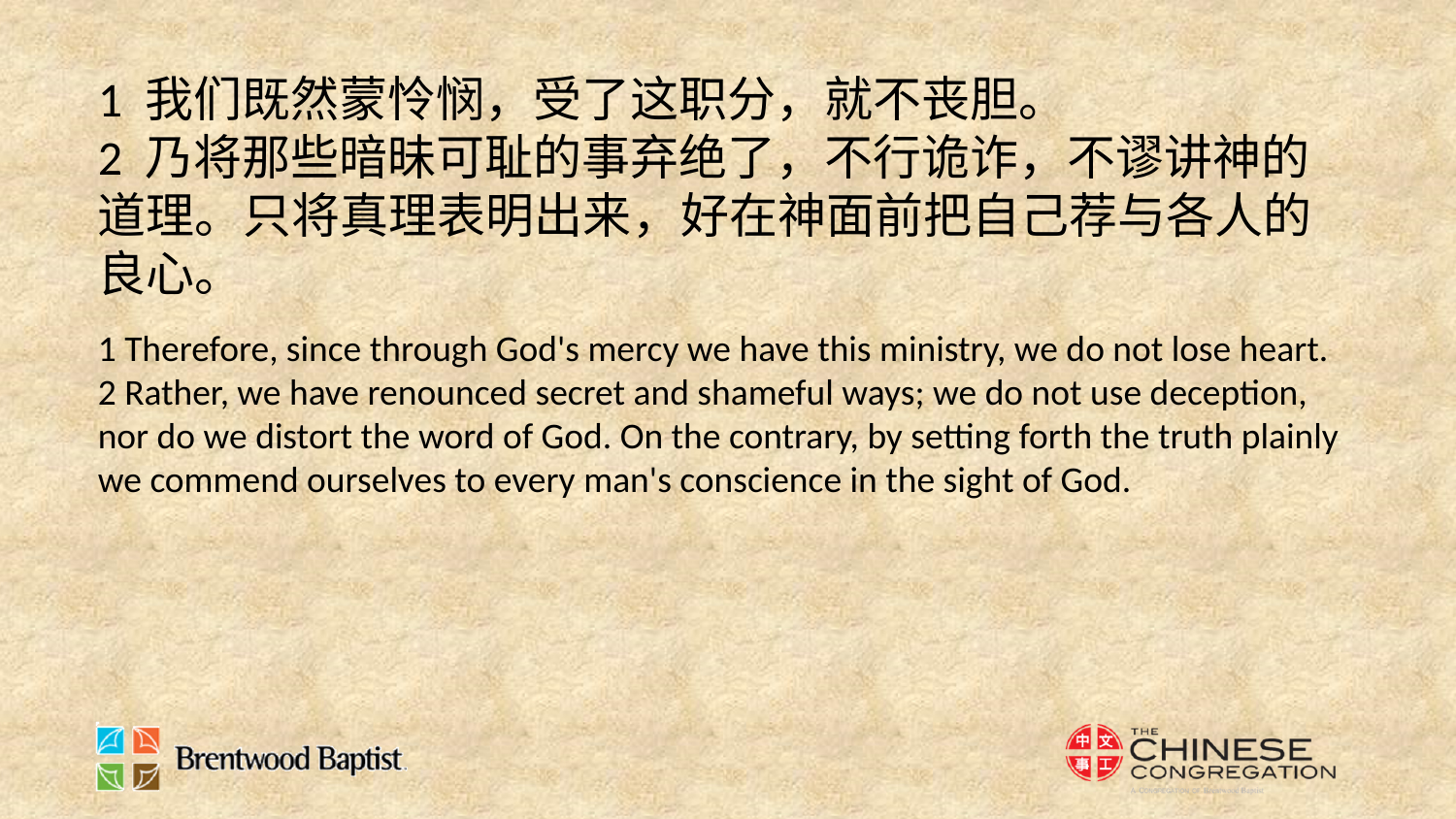

1 我们既然蒙怜悯，受了这职分，就不丧胆。
2 乃将那些暗昧可耻的事弃绝了，不行诡诈，不谬讲神的道理。只将真理表明出来，好在神面前把自己荐与各人的良心。

1 Therefore, since through God's mercy we have this ministry, we do not lose heart.
2 Rather, we have renounced secret and shameful ways; we do not use deception, nor do we distort the word of God. On the contrary, by setting forth the truth plainly we commend ourselves to every man's conscience in the sight of God.